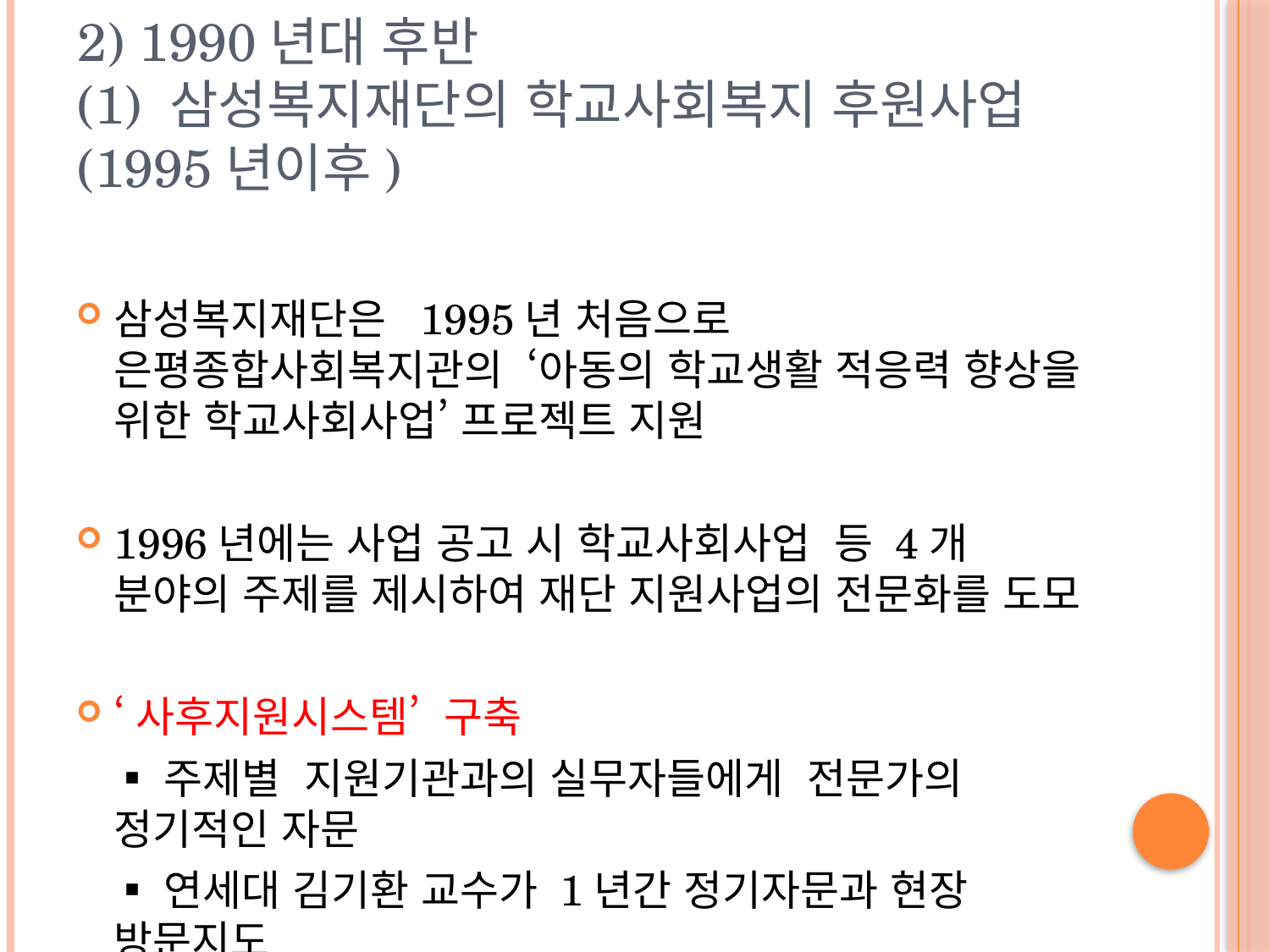

# 2) 1990년대 후반 (1) 삼성복지재단의 학교사회복지 후원사업 (1995년이후)
삼성복지재단은  1995년 처음으로 은평종합사회복지관의  ‘아동의 학교생활 적응력 향상을 위한 학교사회사업’ 프로젝트 지원

1996년에는 사업 공고 시 학교사회사업  등 4개 분야의 주제를 제시하여 재단 지원사업의 전문화를 도모

‘사후지원시스템’  구축
   ▪주제별  지원기관과의 실무자들에게  전문가의 정기적인 자문
   ▪연세대 김기환 교수가 1년간 정기자문과 현장 방문지도